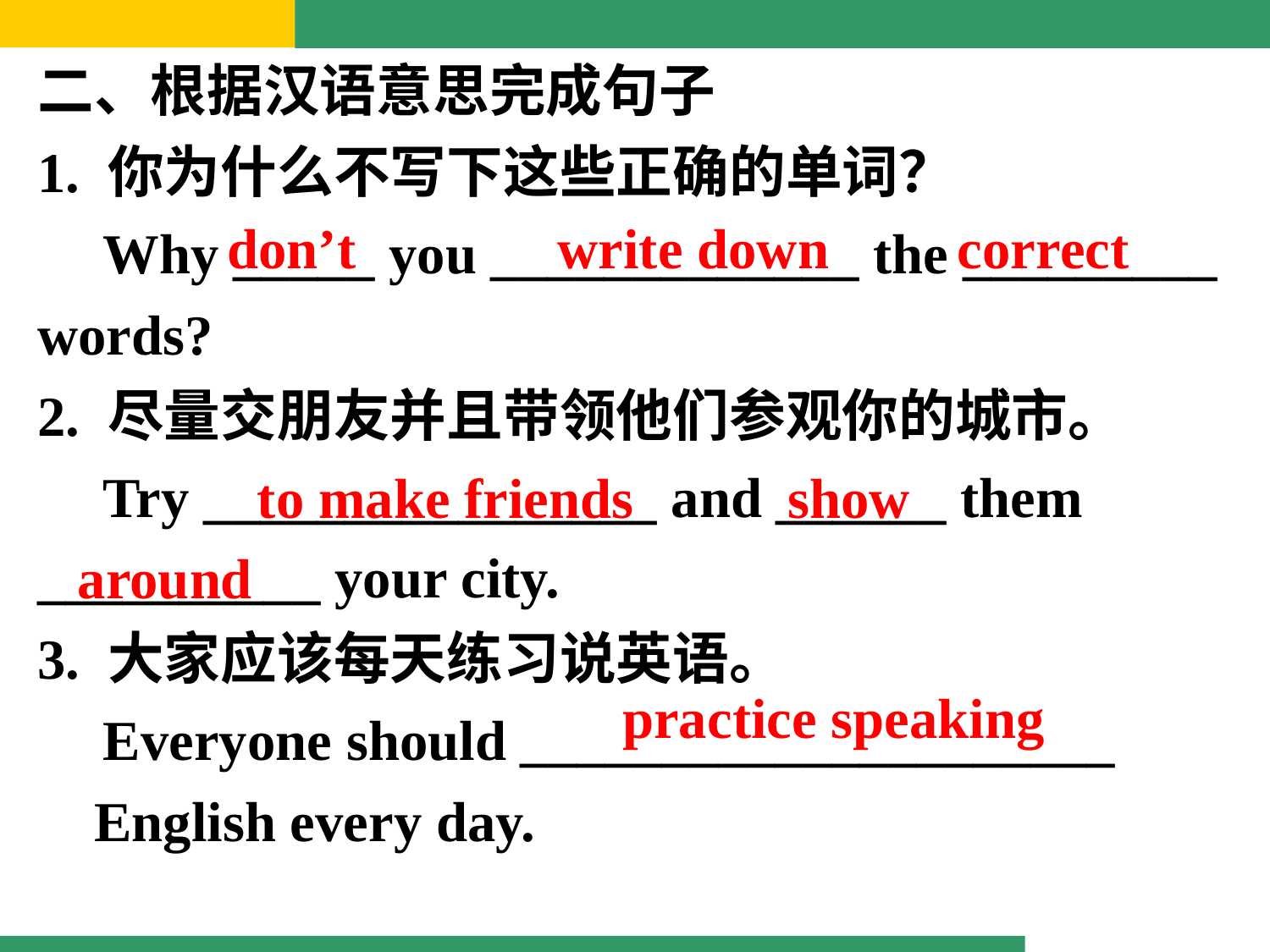

don’t
write down
correct
# 二、根据汉语意思完成句子 1. 你为什么不写下这些正确的单词？ Why _____ you _____________ the _________ words? 2. 尽量交朋友并且带领他们参观你的城市。 Try ________________ and ______ them __________ your city. 3. 大家应该每天练习说英语。 Everyone should _____________________ English every day.
to make friends
show
around
practice speaking